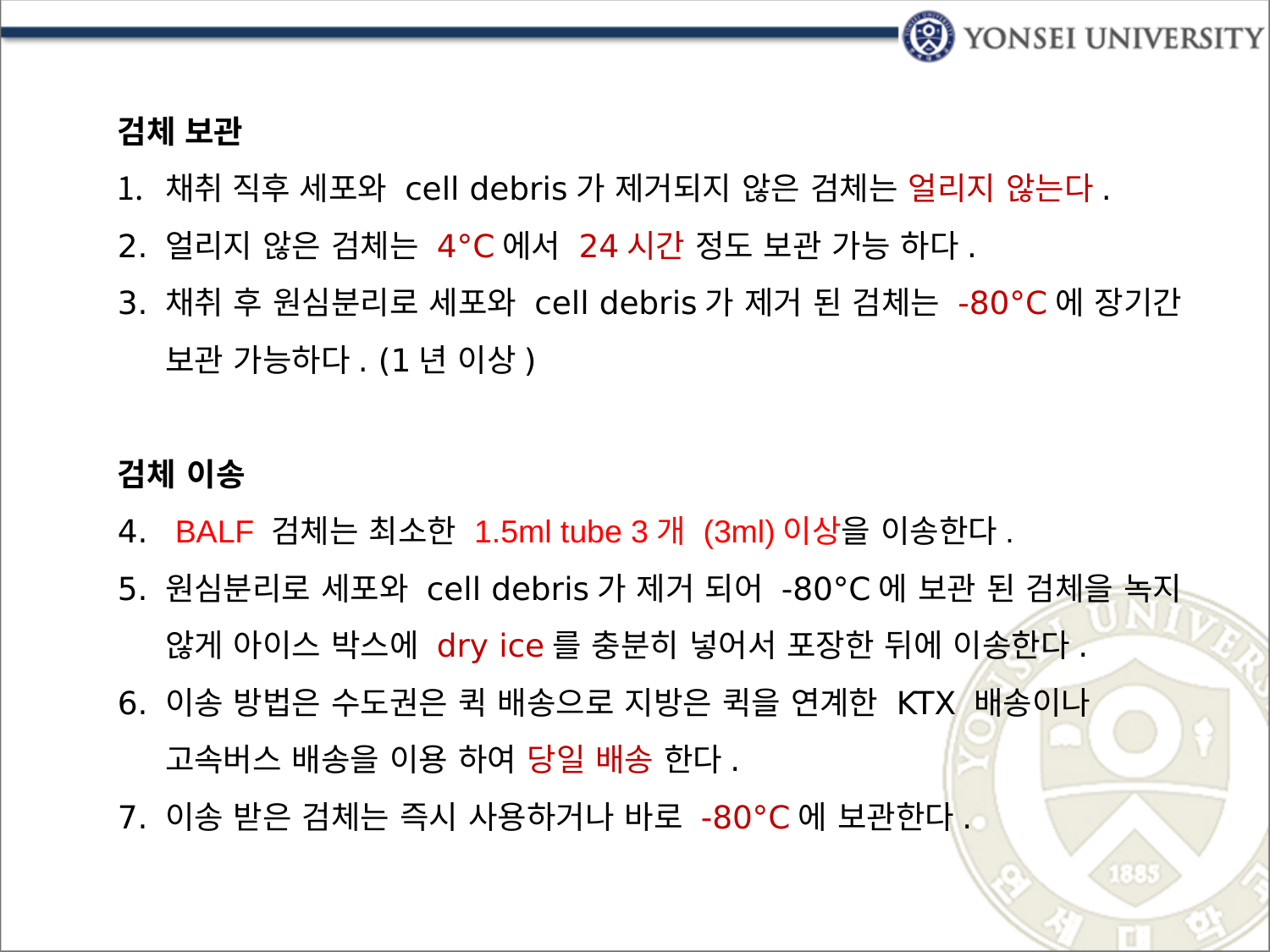

검체 보관
채취 직후 세포와 cell debris가 제거되지 않은 검체는 얼리지 않는다.
얼리지 않은 검체는 4°C에서 24시간 정도 보관 가능 하다.
채취 후 원심분리로 세포와 cell debris가 제거 된 검체는 -80°C에 장기간 보관 가능하다. (1년 이상)

검체 이송
 BALF 검체는 최소한 1.5ml tube 3개 (3ml)이상을 이송한다.
원심분리로 세포와 cell debris가 제거 되어 -80°C에 보관 된 검체을 녹지 않게 아이스 박스에 dry ice를 충분히 넣어서 포장한 뒤에 이송한다.
이송 방법은 수도권은 퀵 배송으로 지방은 퀵을 연계한 KTX 배송이나 고속버스 배송을 이용 하여 당일 배송 한다.
이송 받은 검체는 즉시 사용하거나 바로 -80°C에 보관한다.